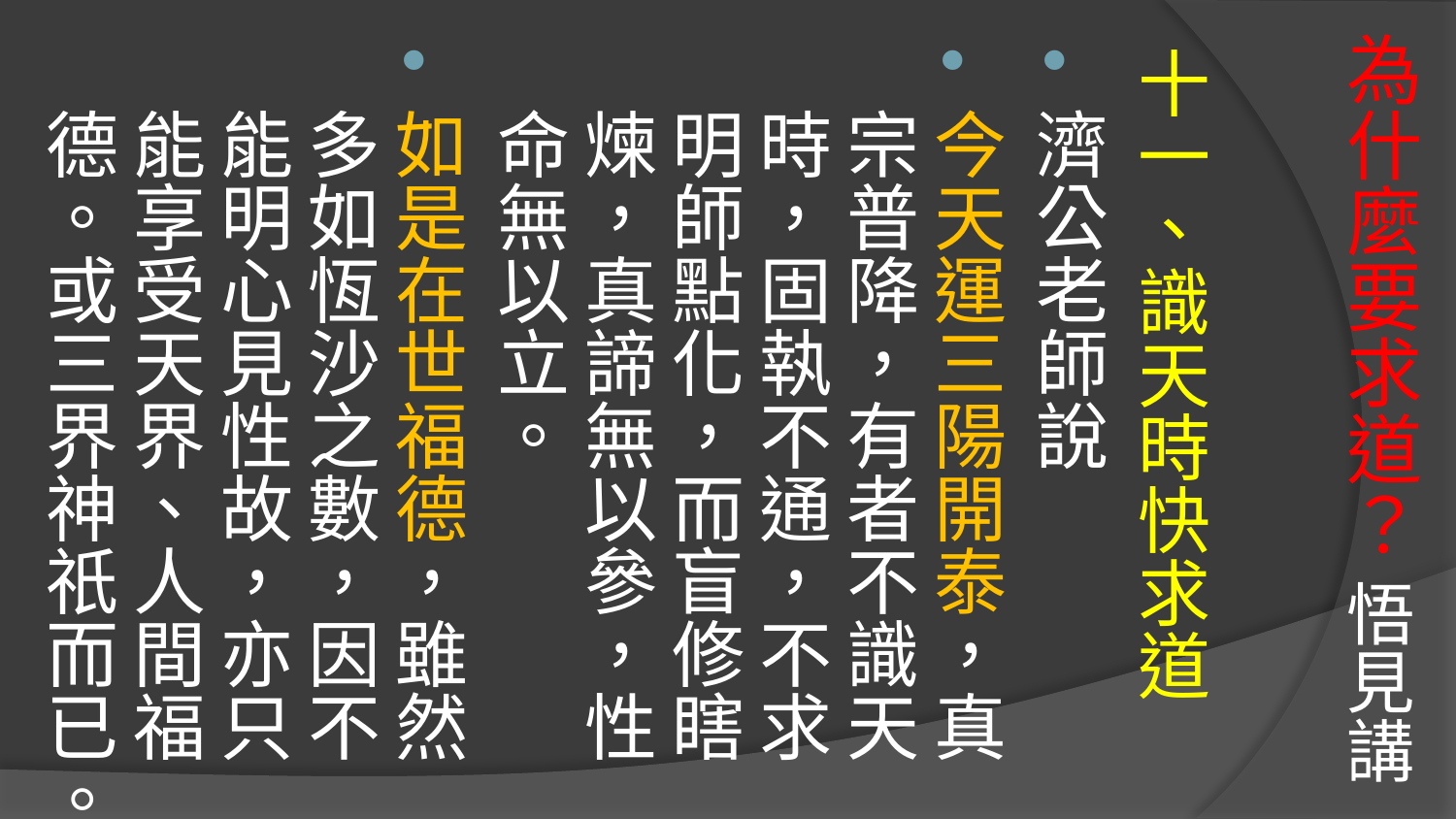

# 為什麼要求道？ 悟見講
十一、識天時快求道
濟公老師說
今天運三陽開泰，真宗普降，有者不識天時，固執不通，不求明師點化，而盲修瞎煉，真諦無以參，性命無以立。
如是在世福德，雖然多如恆沙之數，因不能明心見性故，亦只能享受天界、人間福德。或三界神祇而已。